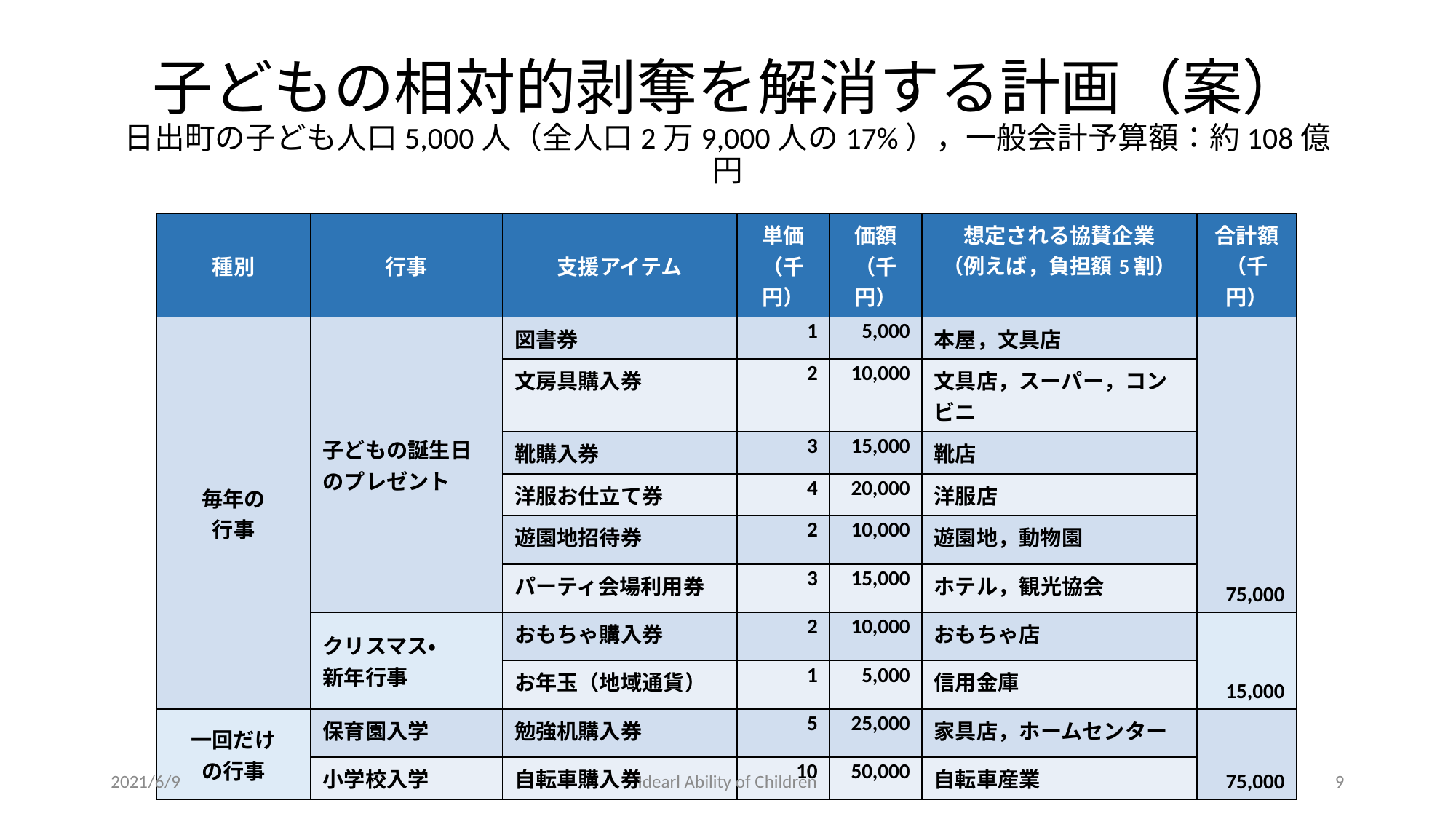

# 子どもの相対的剥奪を解消する計画（案） 日出町の子ども人口5,000人（全人口2万9,000人の17%），一般会計予算額：約108億円
| 種別 | 行事 | 支援アイテム | 単価 （千円） | 価額 （千円） | 想定される協賛企業 （例えば，負担額5割） | 合計額（千円） |
| --- | --- | --- | --- | --- | --- | --- |
| 毎年の 行事 | 子どもの誕生日 のプレゼント | 図書券 | 1 | 5,000 | 本屋，文具店 | 75,000 |
|  |  | 文房具購入券 | 2 | 10,000 | 文具店，スーパー，コンビニ |  |
|  |  | 靴購入券 | 3 | 15,000 | 靴店 |  |
|  |  | 洋服お仕立て券 | 4 | 20,000 | 洋服店 |  |
|  |  | 遊園地招待券 | 2 | 10,000 | 遊園地，動物園 |  |
|  |  | パーティ会場利用券 | 3 | 15,000 | ホテル，観光協会 |  |
|  | クリスマス・ 新年行事 | おもちゃ購入券 | 2 | 10,000 | おもちゃ店 | 15,000 |
|  |  | お年玉（地域通貨） | 1 | 5,000 | 信用金庫 |  |
| 一回だけ の行事 | 保育園入学 | 勉強机購入券 | 5 | 25,000 | 家具店，ホームセンター | 75,000 |
|  | 小学校入学 | 自転車購入券 | 10 | 50,000 | 自転車産業 |  |
2021/6/9
Idearl Ability of Children
9